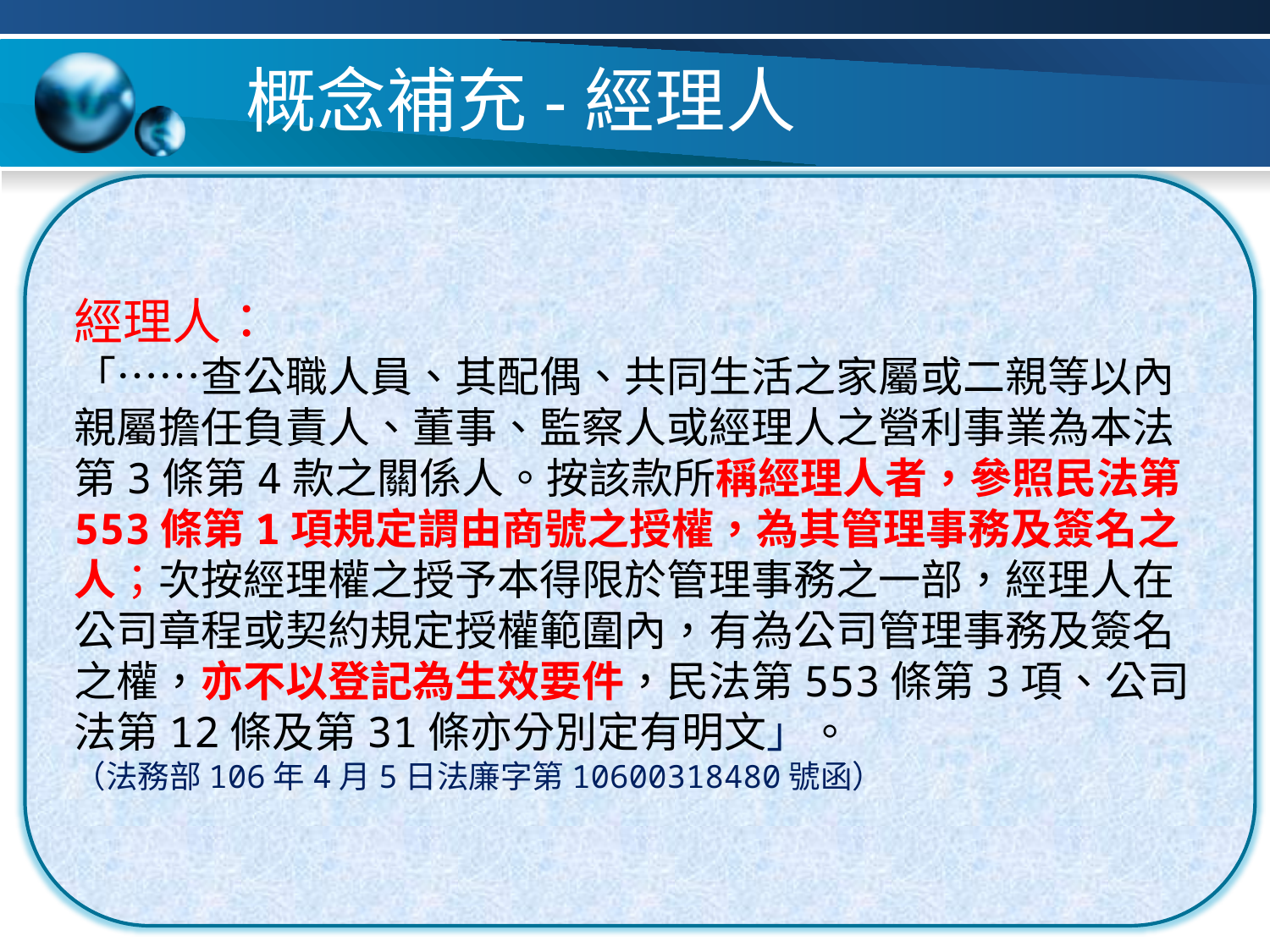

# 概念補充-經理人

經理人：
「……查公職人員、其配偶、共同生活之家屬或二親等以內親屬擔任負責人、董事、監察人或經理人之營利事業為本法第3條第4款之關係人。按該款所稱經理人者，參照民法第553條第1項規定謂由商號之授權，為其管理事務及簽名之人；次按經理權之授予本得限於管理事務之一部，經理人在公司章程或契約規定授權範圍內，有為公司管理事務及簽名之權，亦不以登記為生效要件，民法第553條第3項、公司法第12條及第31條亦分別定有明文」。
（法務部106年4月5日法廉字第10600318480號函）